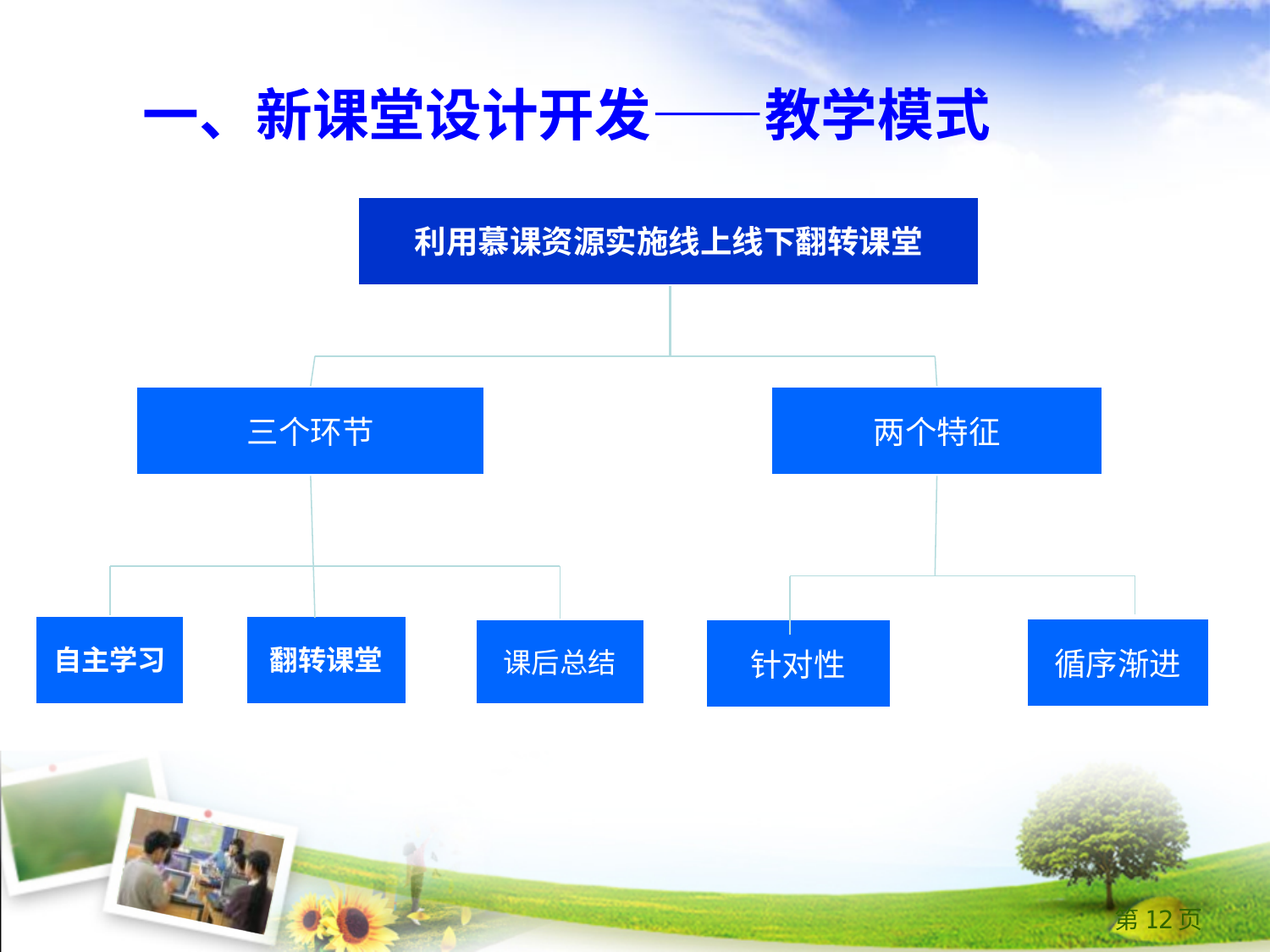

一、新课堂设计开发——教学模式
利用慕课资源实施线上线下翻转课堂
三个环节
两个特征
自主学习
翻转课堂
循序渐进
课后总结
针对性
第12页